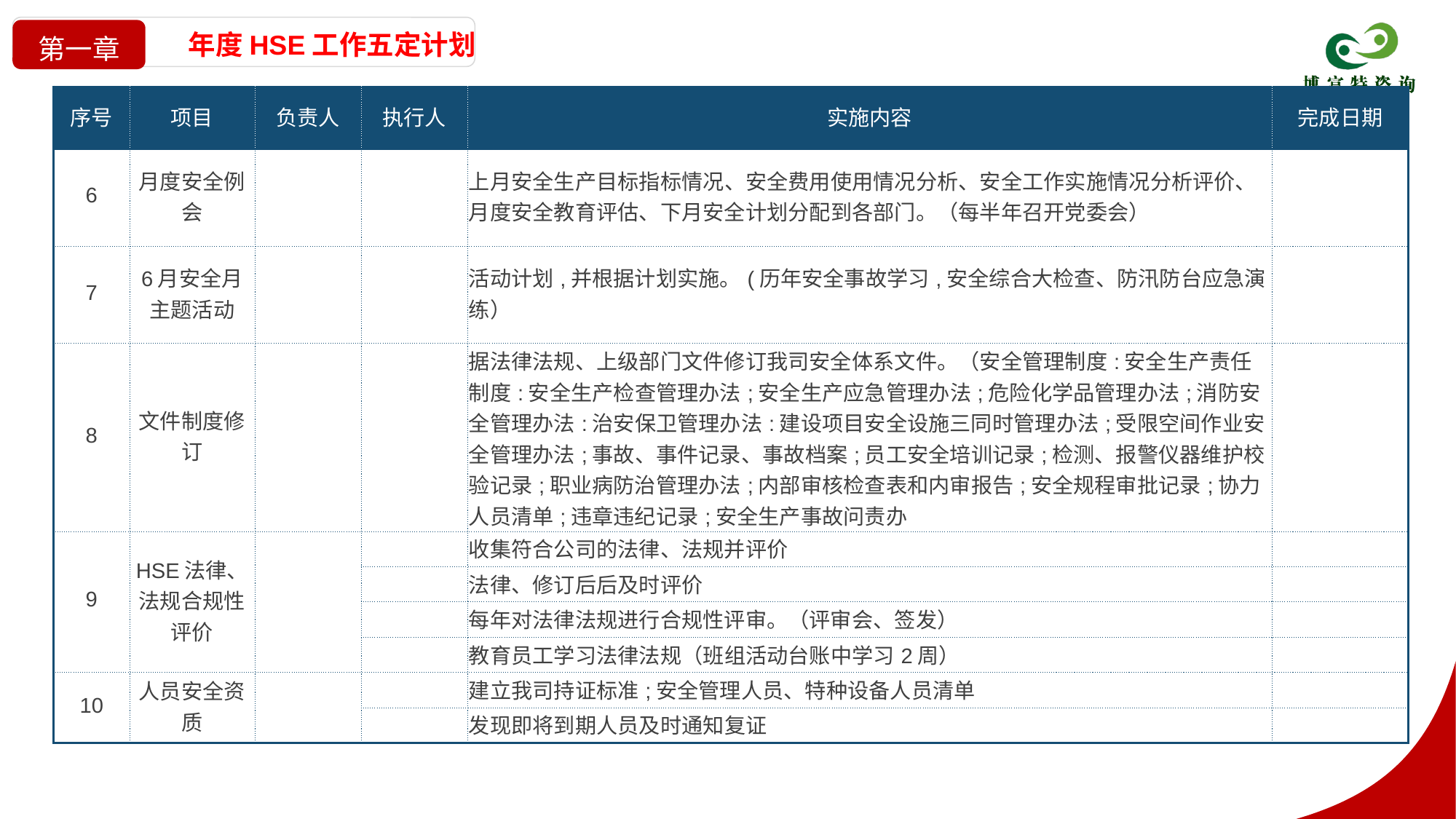

年度HSE工作五定计划
第一章
| 序号 | 项目 | 负责人 | 执行人 | 实施内容 | 完成日期 |
| --- | --- | --- | --- | --- | --- |
| 6 | 月度安全例会 |  |  | 上月安全生产目标指标情况、安全费用使用情况分析、安全工作实施情况分析评价、月度安全教育评估、下月安全计划分配到各部门。（每半年召开党委会） |  |
| 7 | 6月安全月主题活动 |  |  | 活动计划,并根据计划实施。(历年安全事故学习,安全综合大检查、防汛防台应急演练） |  |
| 8 | 文件制度修订 |  |  | 据法律法规、上级部门文件修订我司安全体系文件。（安全管理制度:安全生产责任制度:安全生产检查管理办法;安全生产应急管理办法;危险化学品管理办法;消防安全管理办法:治安保卫管理办法:建设项目安全设施三同时管理办法;受限空间作业安全管理办法;事故、事件记录、事故档案;员工安全培训记录;检测、报警仪器维护校验记录;职业病防治管理办法;内部审核检查表和内审报告;安全规程审批记录;协力人员清单;违章违纪记录;安全生产事故问责办 |  |
| 9 | HSE法律、法规合规性评价 |  |  | 收集符合公司的法律、法规并评价 |  |
|  |  |  |  | 法律、修订后后及时评价 |  |
|  |  |  |  | 每年对法律法规进行合规性评审。（评审会、签发） |  |
|  |  |  |  | 教育员工学习法律法规（班组活动台账中学习2周） |  |
| 10 | 人员安全资质 |  |  | 建立我司持证标准;安全管理人员、特种设备人员清单 |  |
|  |  |  |  | 发现即将到期人员及时通知复证 |  |